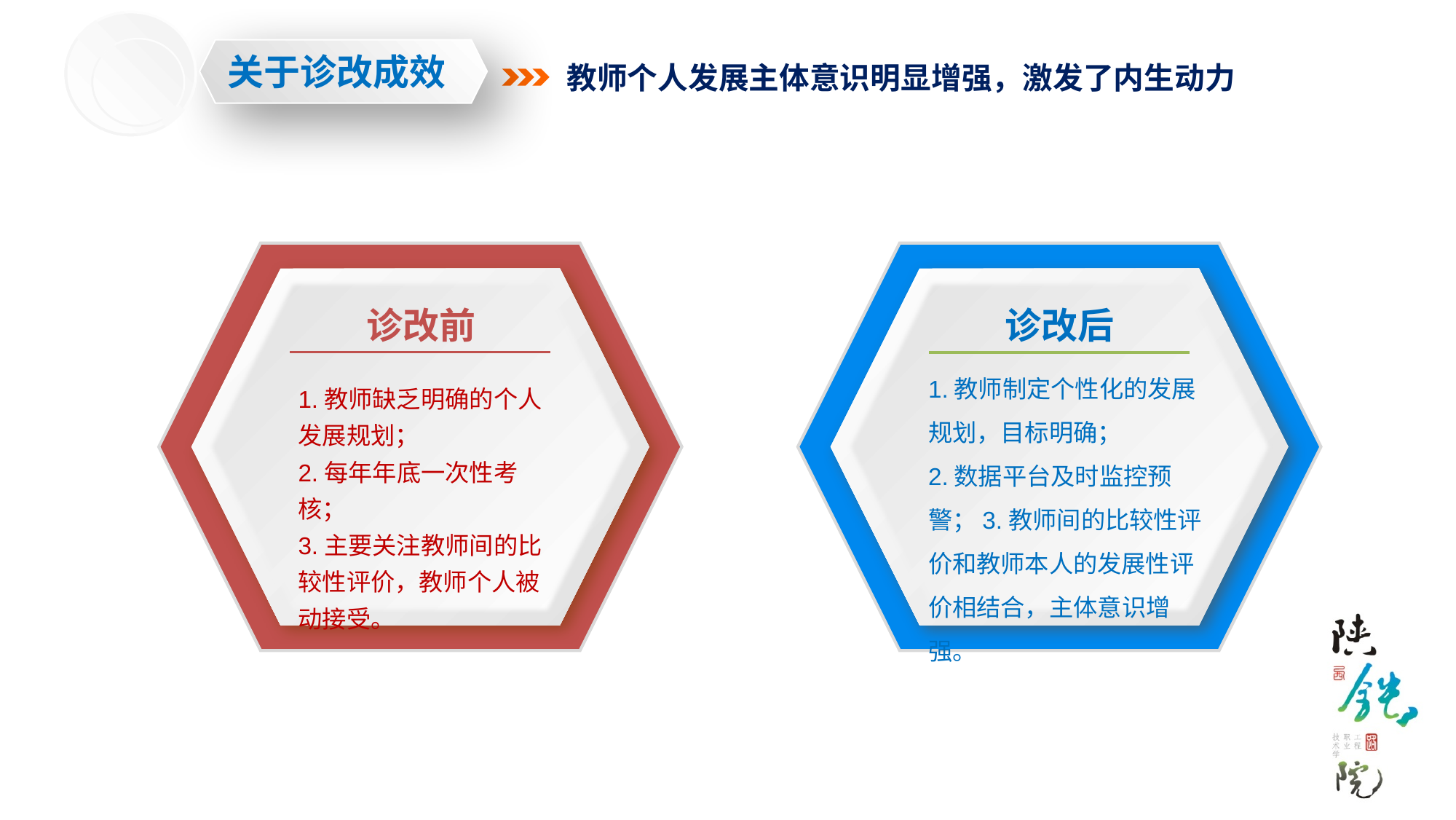

关于诊改成效
教师个人发展主体意识明显增强，激发了内生动力

诊改前
诊改后
1.教师制定个性化的发展规划，目标明确；
2.数据平台及时监控预警；3.教师间的比较性评价和教师本人的发展性评价相结合，主体意识增强。
1.教师缺乏明确的个人发展规划；
2.每年年底一次性考核；
3.主要关注教师间的比较性评价，教师个人被动接受。